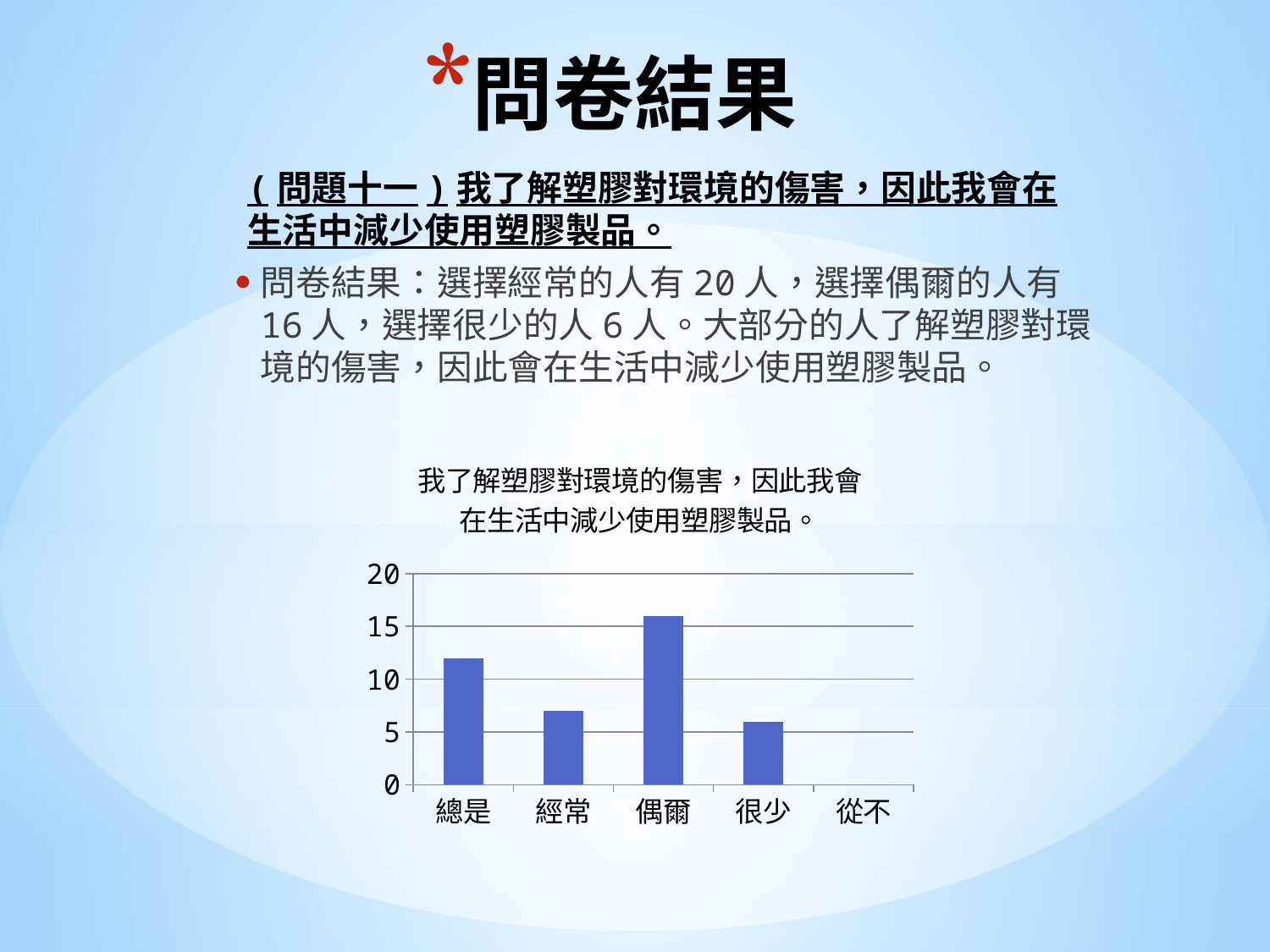

# 問卷結果
(問題十一)我了解塑膠對環境的傷害，因此我會在生活中減少使用塑膠製品。
問卷結果：選擇經常的人有20人，選擇偶爾的人有16人，選擇很少的人6人。大部分的人了解塑膠對環境的傷害，因此會在生活中減少使用塑膠製品。

### Chart: 我了解塑膠對環境的傷害，因此我會在生活中減少使用塑膠製品。

| Category | 我了解塑膠對環境的傷害，因此我會在生活中減少使用塑膠製品。 |
|---|---|
| 總是 | 12.0 |
| 經常 | 7.0 |
| 偶爾 | 16.0 |
| 很少 | 6.0 |
| 從不 | 0.0 |